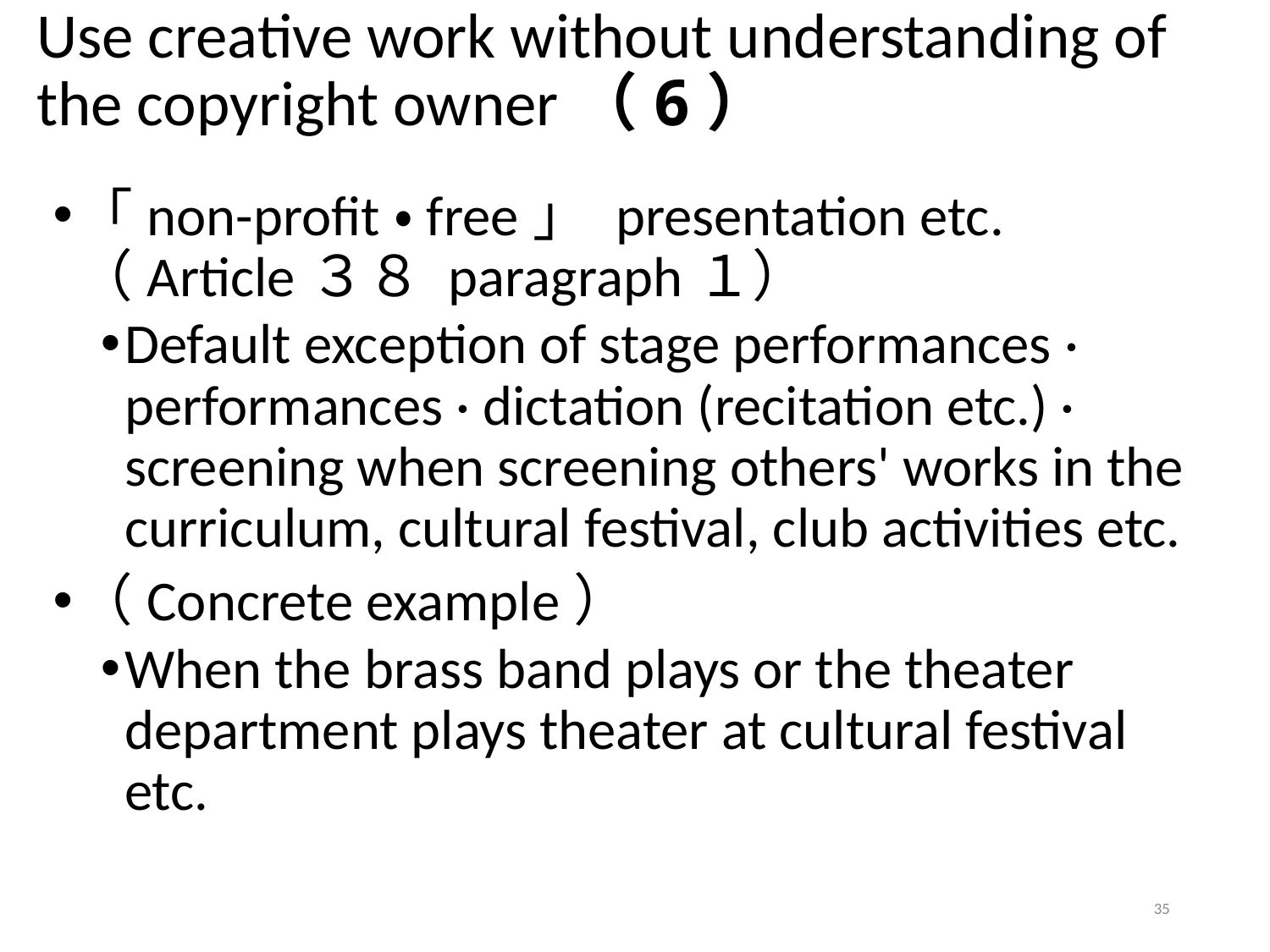

# Use creative work without understanding of the copyright owner（6）
「non-profit・free」 presentation etc.（Article３８ paragraph１）
Default exception of stage performances · performances · dictation (recitation etc.) · screening when screening others' works in the curriculum, cultural festival, club activities etc.
（Concrete example）
When the brass band plays or the theater department plays theater at cultural festival etc.
35